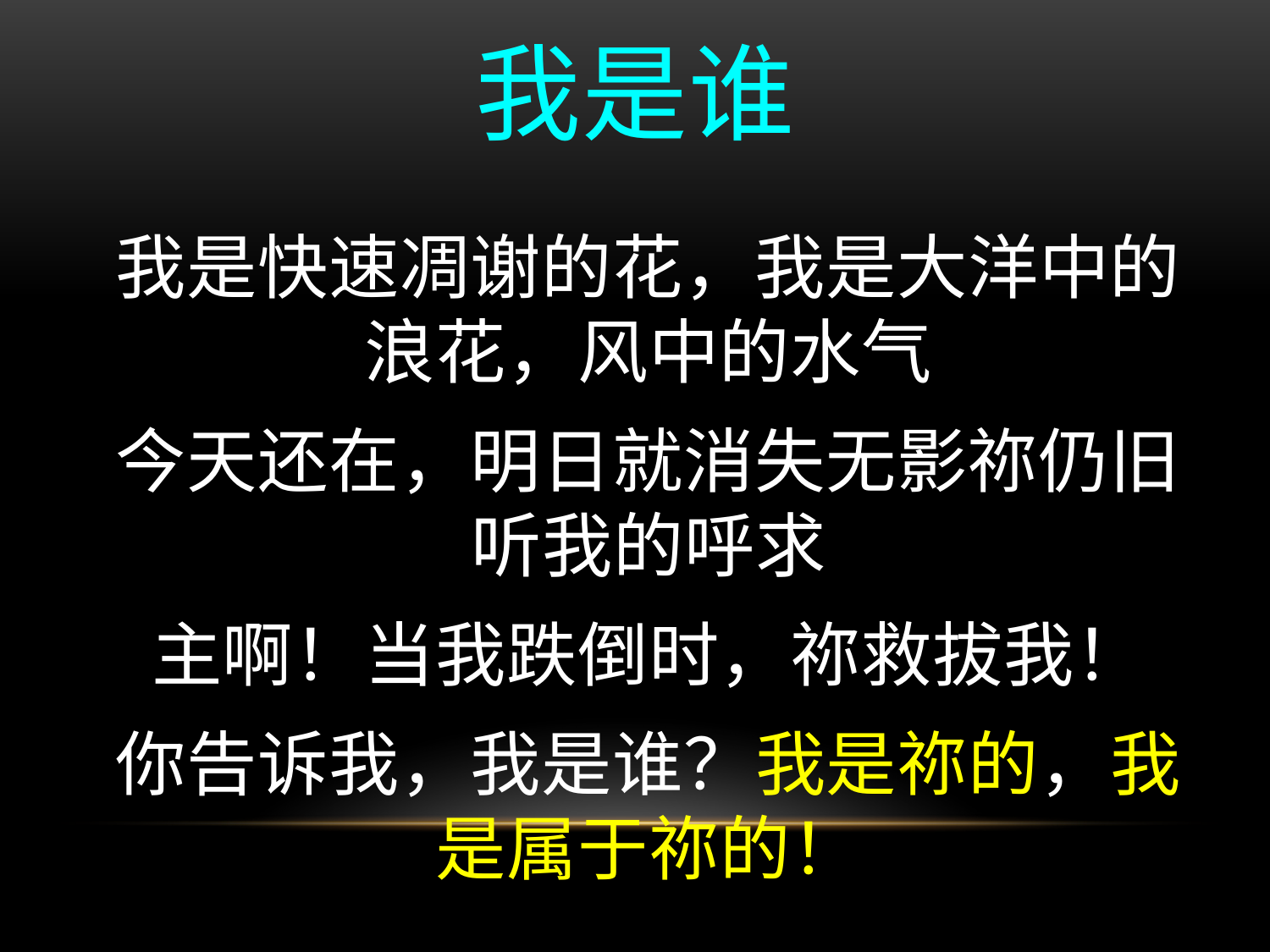

# 我是谁
我是快速凋谢的花， 我是大洋中的浪花，风中的水气
今天还在，明日就消失无影 祢仍旧听我的呼求
主啊！当我跌倒时，祢救拔我！
你告诉我，我是谁？ 我是祢的，我是属于祢的！